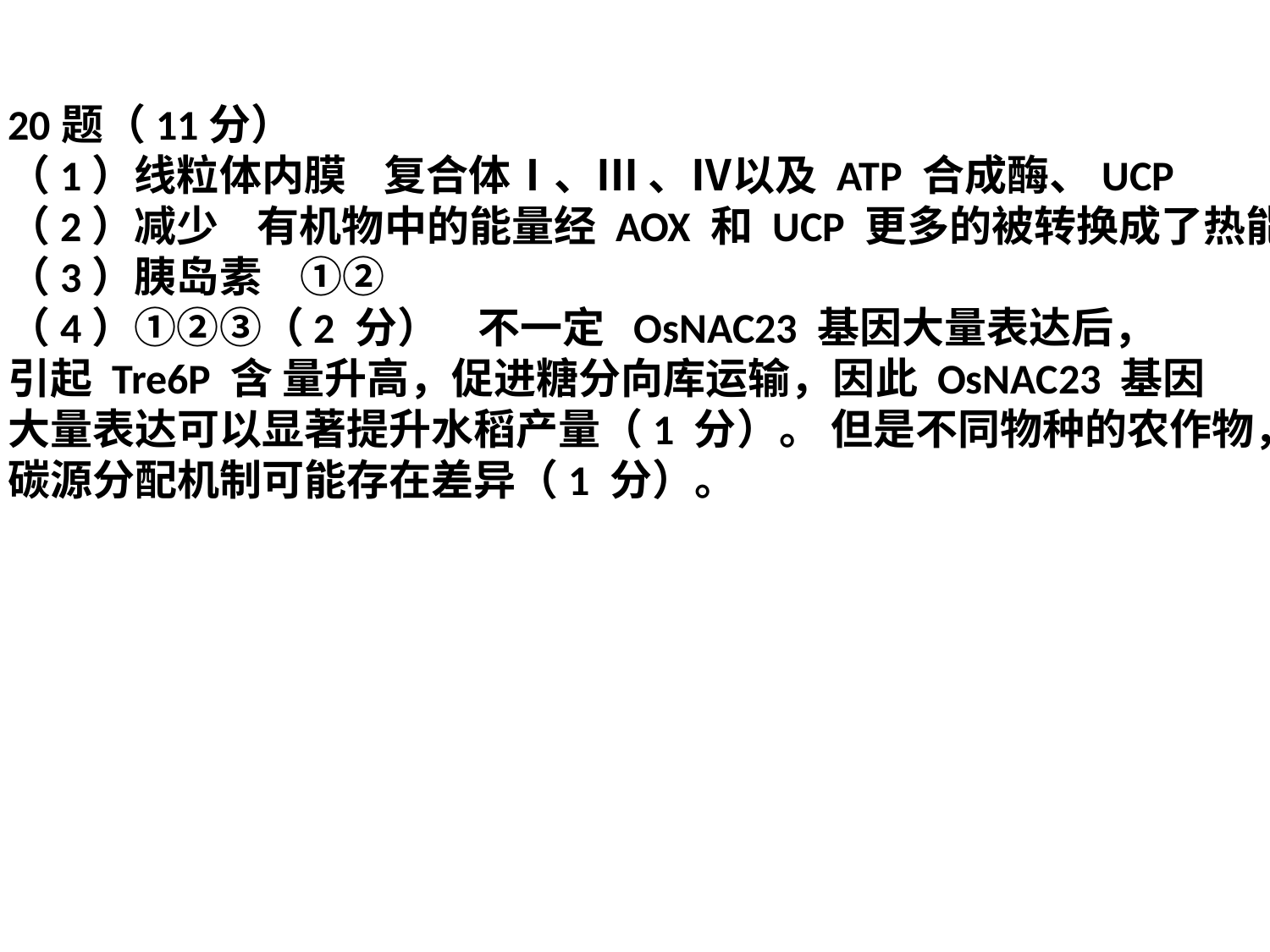

20题（11分）
（1）线粒体内膜    复合体Ⅰ、Ⅲ 、Ⅳ以及 ATP 合成酶、UCP
（2）减少    有机物中的能量经 AOX 和 UCP 更多的被转换成了热能
（3）胰岛素    ①②
（4）①②③（2 分）    不一定  OsNAC23 基因大量表达后，
引起 Tre6P 含 量升高，促进糖分向库运输，因此 OsNAC23 基因
大量表达可以显著提升水稻产量（1 分）。 但是不同物种的农作物，
碳源分配机制可能存在差异（1 分）。